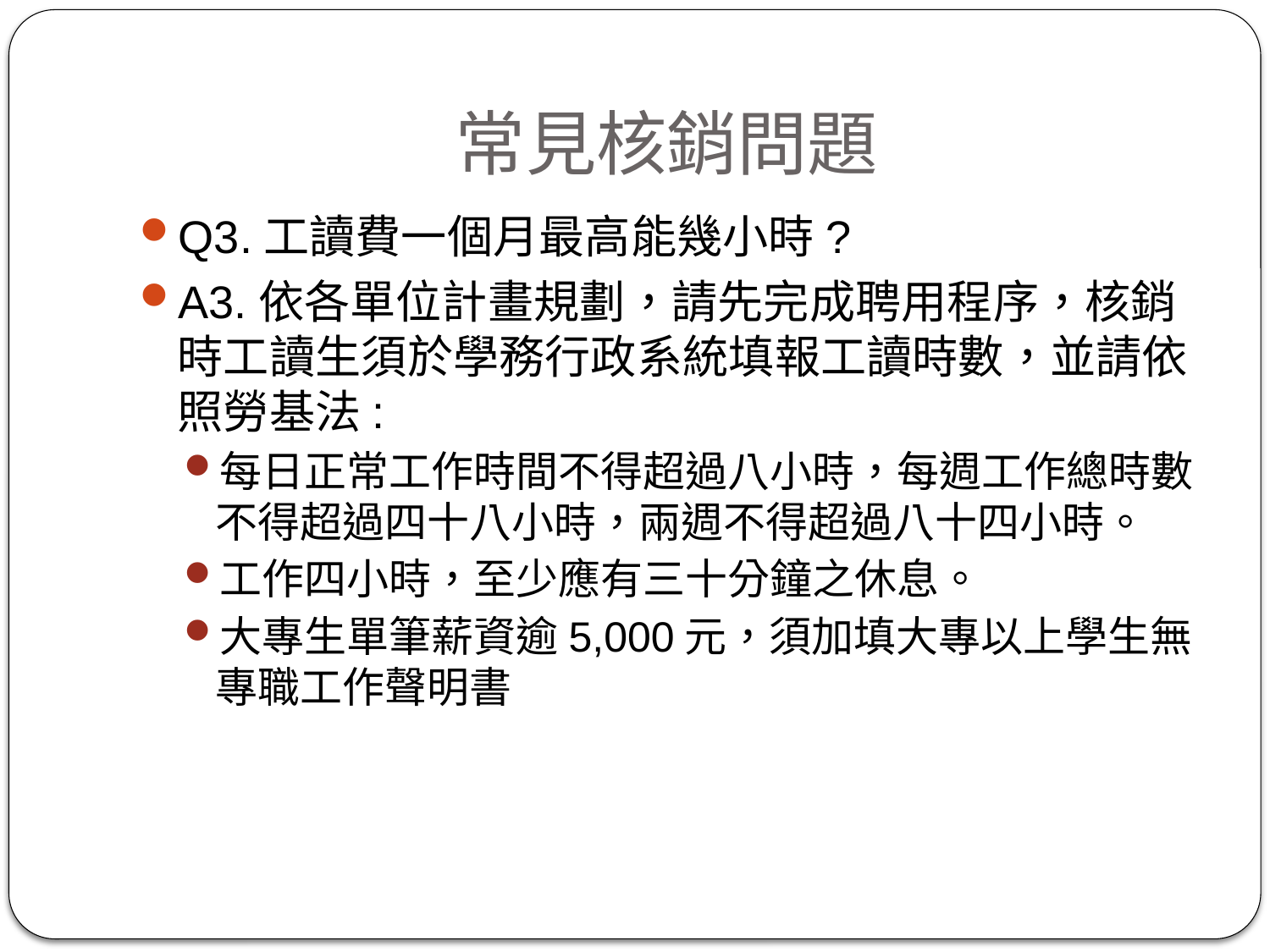

# 常見核銷問題
Q3.工讀費一個月最高能幾小時?
A3.依各單位計畫規劃，請先完成聘用程序，核銷時工讀生須於學務行政系統填報工讀時數，並請依照勞基法:
每日正常工作時間不得超過八小時，每週工作總時數不得超過四十八小時，兩週不得超過八十四小時。
工作四小時，至少應有三十分鐘之休息。
大專生單筆薪資逾5,000元，須加填大專以上學生無專職工作聲明書